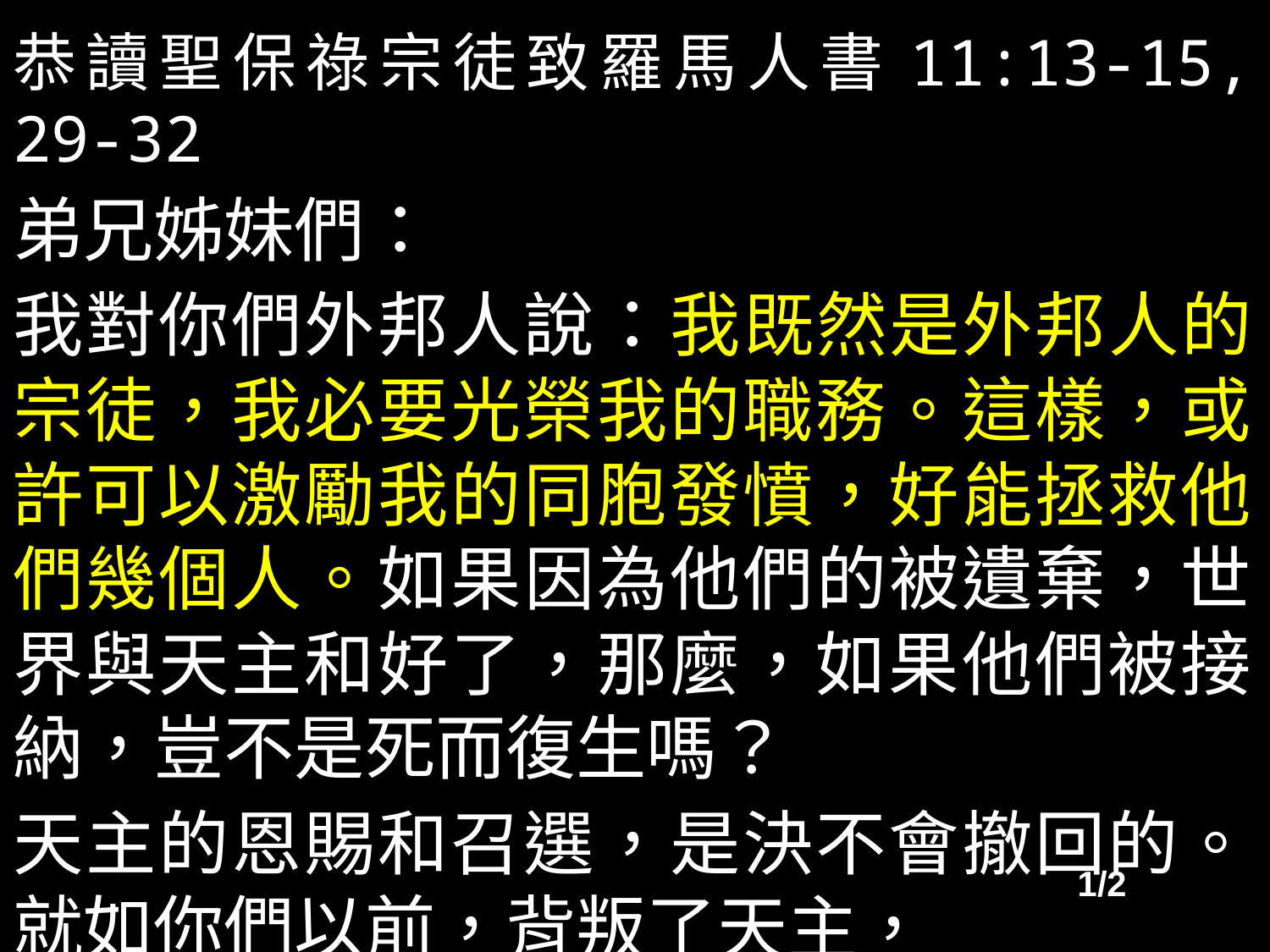

恭讀聖保祿宗徒致羅馬人書11:13-15, 29-32
弟兄姊妹們：
我對你們外邦人說：我既然是外邦人的宗徒，我必要光榮我的職務。這樣，或許可以激勵我的同胞發憤，好能拯救他們幾個人。如果因為他們的被遺棄，世界與天主和好了，那麼，如果他們被接納，豈不是死而復生嗎？
天主的恩賜和召選，是決不會撤回的。就如你們以前，背叛了天主，
1/2